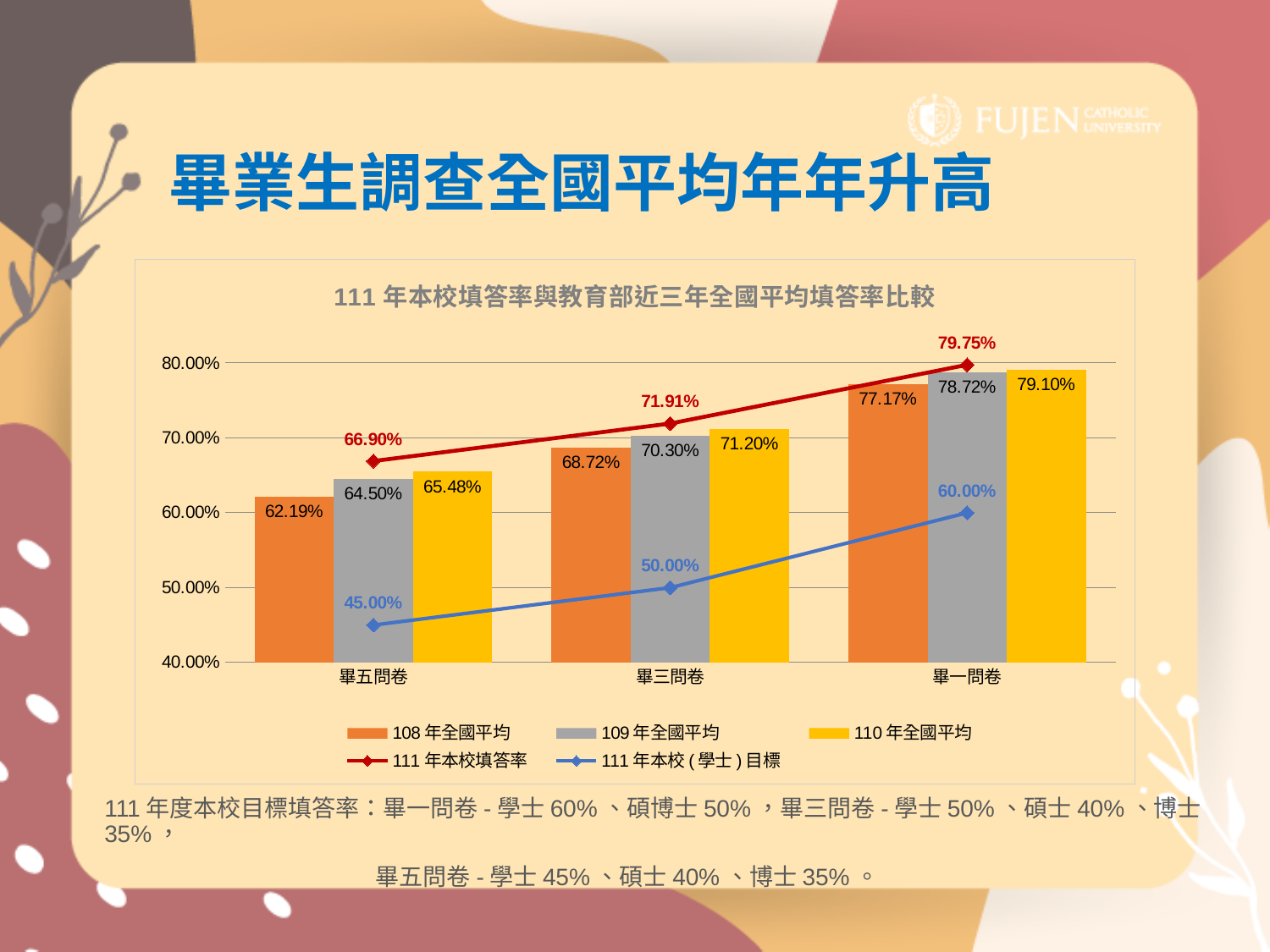

# 畢業生調查全國平均年年升高

### Chart: 111年本校填答率與教育部近三年全國平均填答率比較

| Category | 108年全國平均 | 109年全國平均 | 110年全國平均 | 111年本校(學士)目標 | 111年本校填答率 |
|---|---|---|---|---|---|
| 畢五問卷 | 0.6219 | 0.645 | 0.6548 | 0.45 | 0.669 |
| 畢三問卷 | 0.6872 | 0.703 | 0.712 | 0.5 | 0.7191 |
| 畢一問卷 | 0.7717 | 0.7872 | 0.791 | 0.6 | 0.7975 |
111年度本校目標填答率：畢一問卷-學士60%、碩博士50%，畢三問卷-學士50%、碩士40%、博士35%，
　　　　　　　　　　　  畢五問卷-學士45%、碩士40%、博士35%。